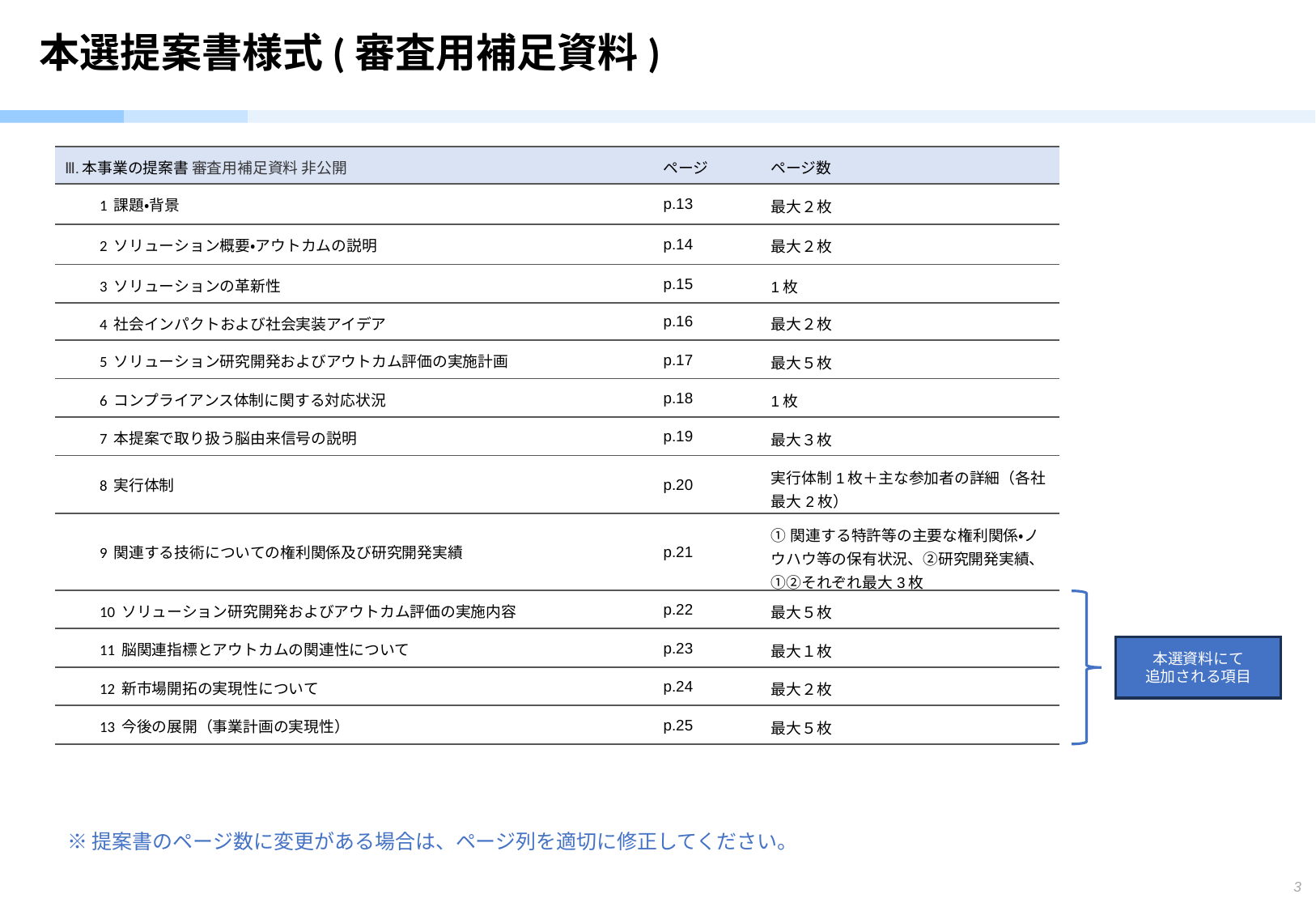

# 本選提案書様式(審査用補足資料)
| Ⅲ.本事業の提案書 審査用補足資料 非公開 | ページ | ページ数 |
| --- | --- | --- |
| 1 課題・背景 | p.13 | 最大２枚 |
| 2 ソリューション概要・アウトカムの説明 | p.14 | 最大２枚 |
| 3 ソリューションの革新性 | p.15 | 1枚 |
| 4 社会インパクトおよび社会実装アイデア | p.16 | 最大２枚 |
| 5 ソリューション研究開発およびアウトカム評価の実施計画 | p.17 | 最大５枚 |
| 6 コンプライアンス体制に関する対応状況 | p.18 | 1枚 |
| 7 本提案で取り扱う脳由来信号の説明 | p.19 | 最大３枚 |
| 8 実行体制 | p.20 | 実行体制1枚＋主な参加者の詳細（各社最大2枚） |
| 9 関連する技術についての権利関係及び研究開発実績 | p.21 | ①関連する特許等の主要な権利関係・ノウハウ等の保有状況、②研究開発実績、①②それぞれ最大3枚 |
| 10 ソリューション研究開発およびアウトカム評価の実施内容 | p.22 | 最大５枚 |
| 11 脳関連指標とアウトカムの関連性について | p.23 | 最大１枚 |
| 12 新市場開拓の実現性について | p.24 | 最大２枚 |
| 13 今後の展開（事業計画の実現性） | p.25 | 最大５枚 |

本選資料にて
追加される項目
※提案書のページ数に変更がある場合は、ページ列を適切に修正してください。
3